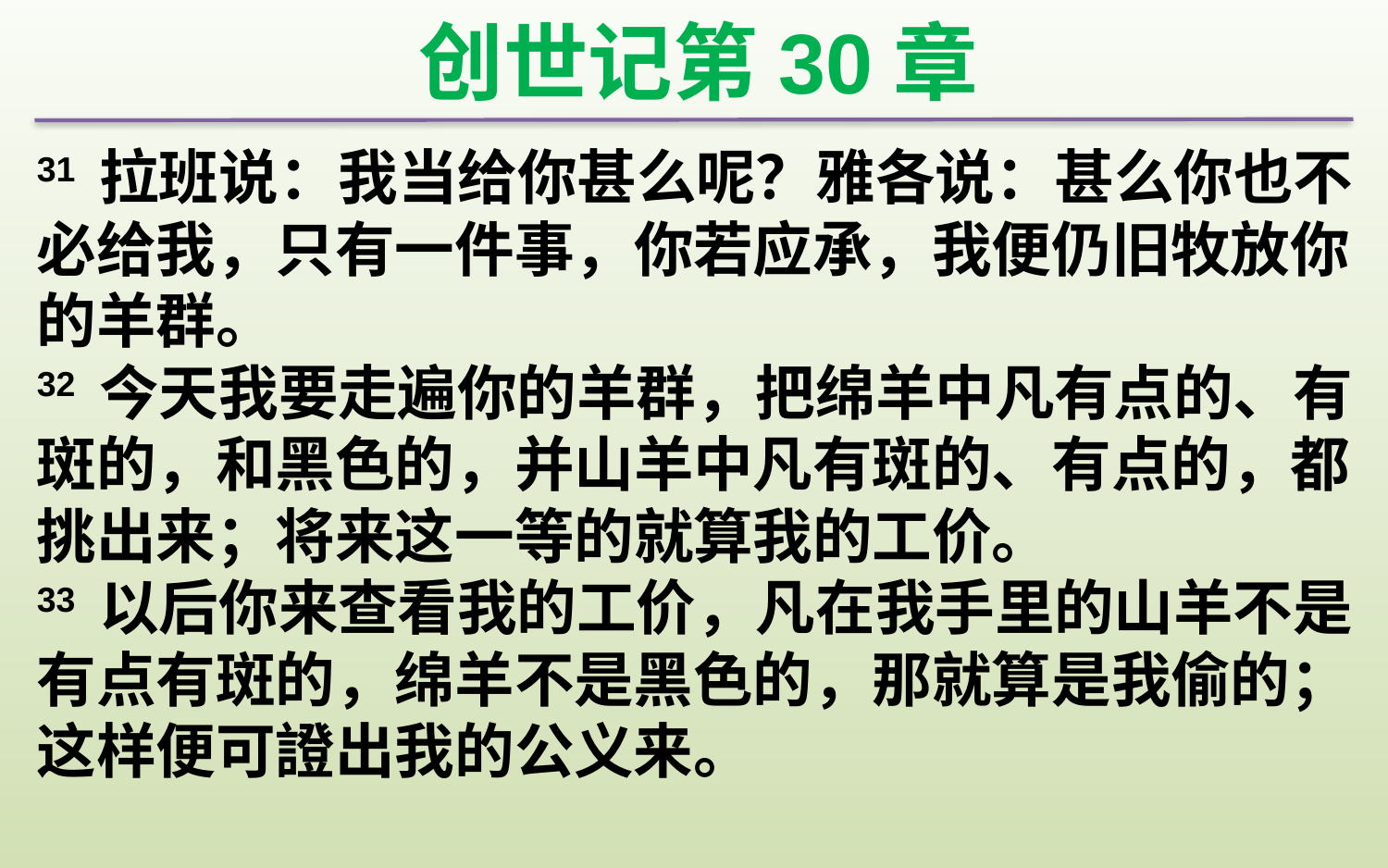

创世记第30章
31 拉班说：我当给你甚么呢？雅各说：甚么你也不必给我，只有一件事，你若应承，我便仍旧牧放你的羊群。
32 今天我要走遍你的羊群，把绵羊中凡有点的、有斑的，和黑色的，并山羊中凡有斑的、有点的，都挑出来；将来这一等的就算我的工价。
33 以后你来查看我的工价，凡在我手里的山羊不是有点有斑的，绵羊不是黑色的，那就算是我偷的；这样便可證出我的公义来。